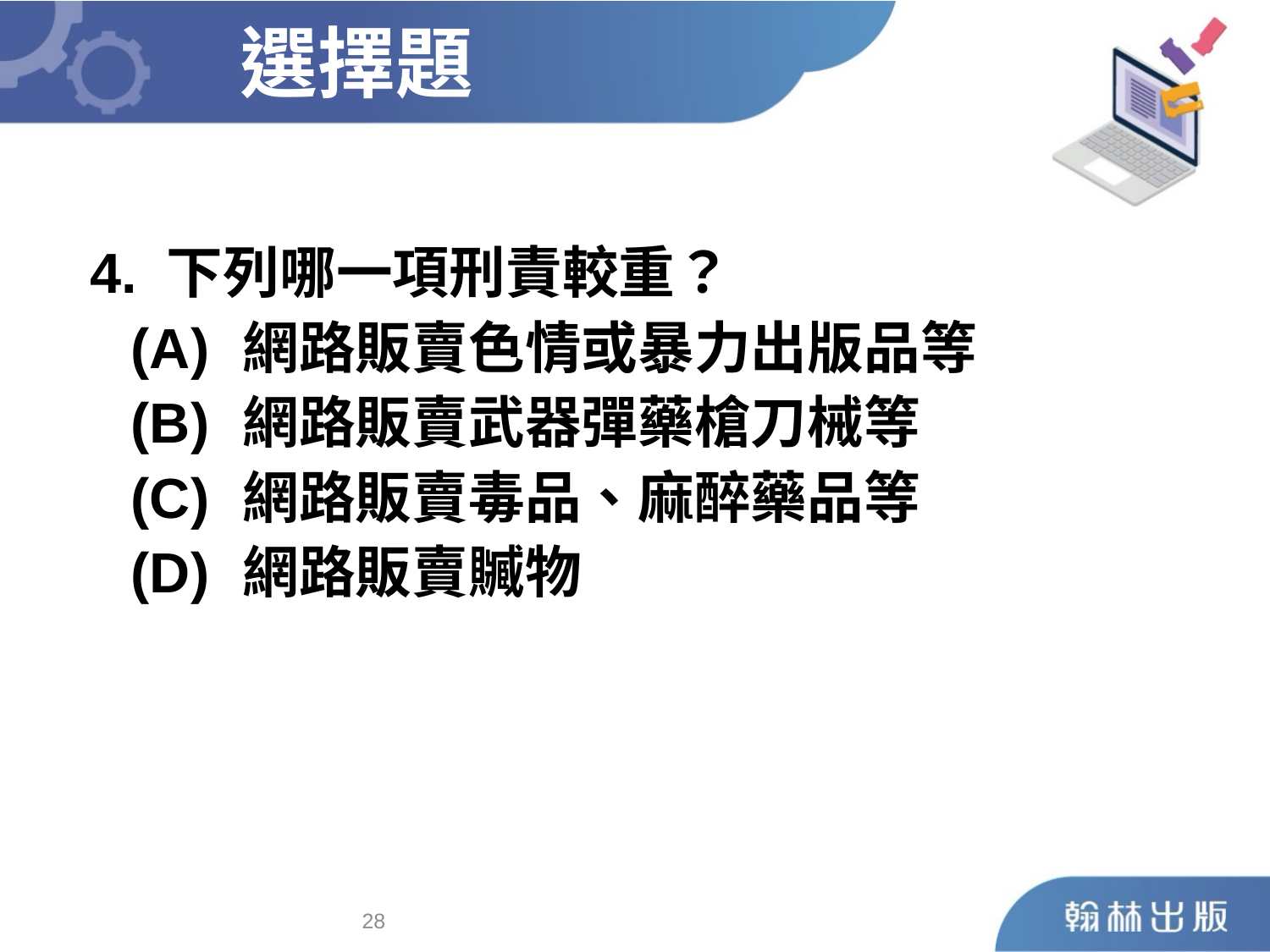

選擇題
4. 下列哪一項刑責較重？
	 (A)	網路販賣色情或暴力出版品等
	 (B)	網路販賣武器彈藥槍刀械等
	 (C)	網路販賣毒品、麻醉藥品等
	 (D)	網路販賣贓物

28